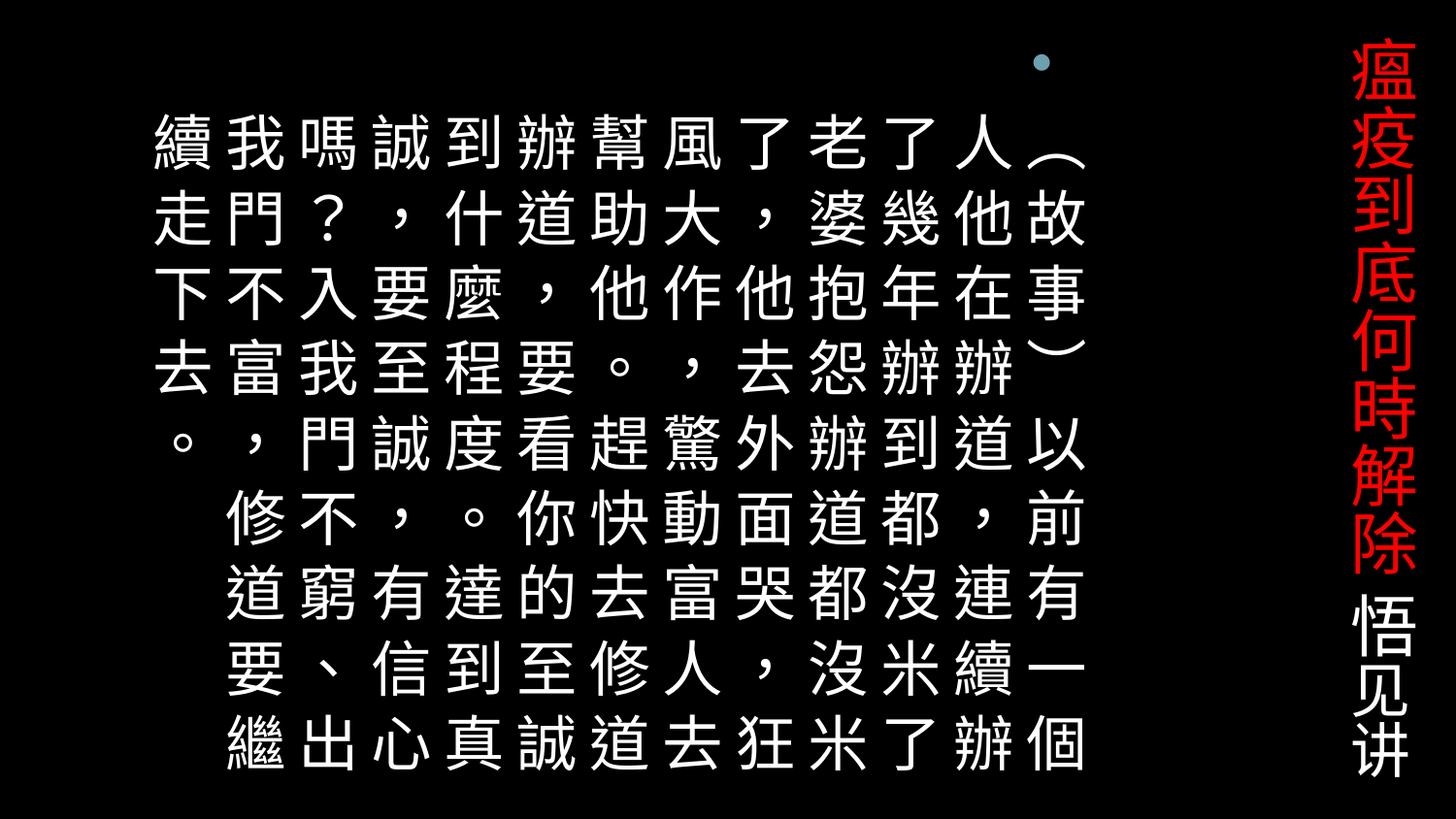

# 瘟疫到底何時解除 悟见讲
（ 故 事 ） 以 前 有 一 個 人 他 在 辦 道 ， 連 續 辦 了 幾 年 辦 到 都 沒 米 了 老 婆 抱 怨 辦 道 都 沒 米 了 ， 他 去 外 面 哭 ， 狂 風 大 作 ， 驚 動 富 人 去 幫 助 他 。 趕 快 去 修 道 辦 道 ， 要 看 你 的 至 誠 到 什 麼 程 度 。 達 到 真 誠 ， 要 至 誠 ， 有 信 心 嗎 ？ 入 我 門 不 窮 、 出 我 門 不 富 ， 修 道 要 繼 續 走 下 去 。